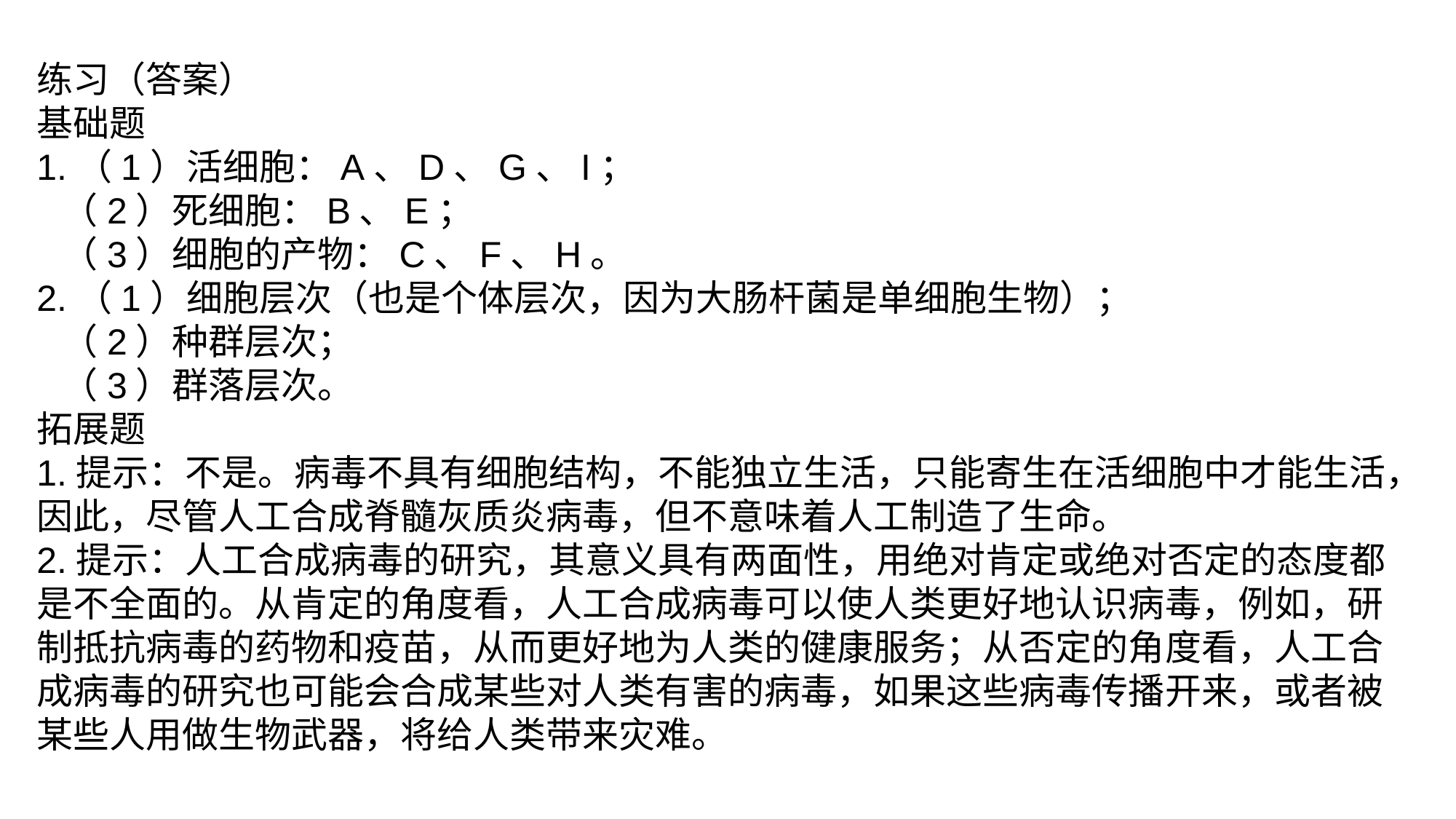

练习（答案）
基础题
1.（1）活细胞：A、D、G、I；
  （2）死细胞：B、E；
  （3）细胞的产物：C、F、H。
2.（1）细胞层次（也是个体层次，因为大肠杆菌是单细胞生物）；
  （2）种群层次；
  （3）群落层次。
拓展题
1.提示：不是。病毒不具有细胞结构，不能独立生活，只能寄生在活细胞中才能生活，因此，尽管人工合成脊髓灰质炎病毒，但不意味着人工制造了生命。
2.提示：人工合成病毒的研究，其意义具有两面性，用绝对肯定或绝对否定的态度都是不全面的。从肯定的角度看，人工合成病毒可以使人类更好地认识病毒，例如，研制抵抗病毒的药物和疫苗，从而更好地为人类的健康服务；从否定的角度看，人工合成病毒的研究也可能会合成某些对人类有害的病毒，如果这些病毒传播开来，或者被某些人用做生物武器，将给人类带来灾难。